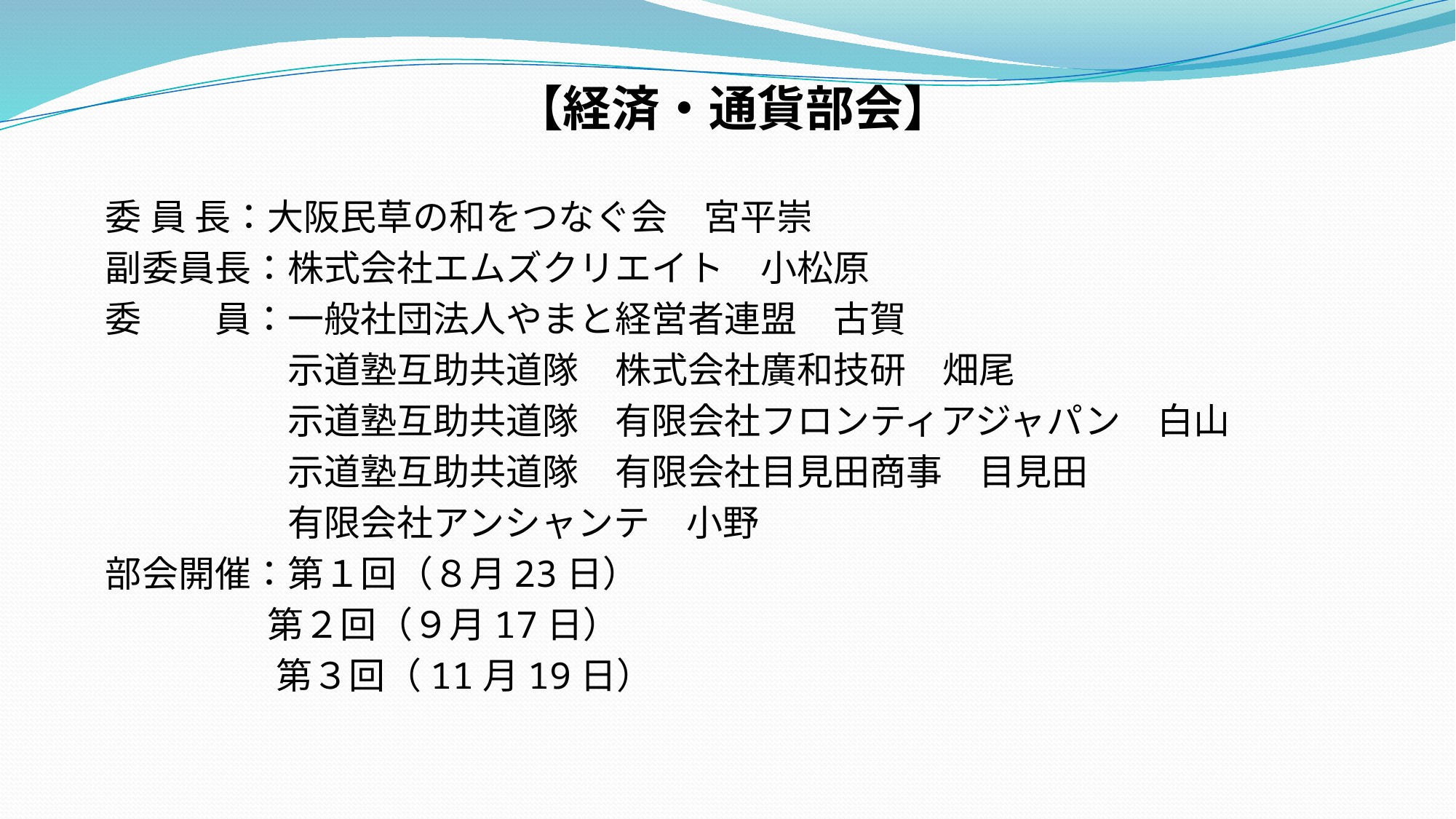

【経済・通貨部会】

委 員 長：大阪民草の和をつなぐ会　宮平崇
副委員長：株式会社エムズクリエイト　小松原
委　　員：一般社団法人やまと経営者連盟　古賀
　　　　　示道塾互助共道隊　株式会社廣和技研　畑尾
　　　　　示道塾互助共道隊　有限会社フロンティアジャパン　白山
　　　　　示道塾互助共道隊　有限会社目見田商事　目見田
　　　　　有限会社アンシャンテ　小野
部会開催：第１回（８月23日）
　 　　　 第２回（９月17日）
 　　　　 第３回（11月19日）